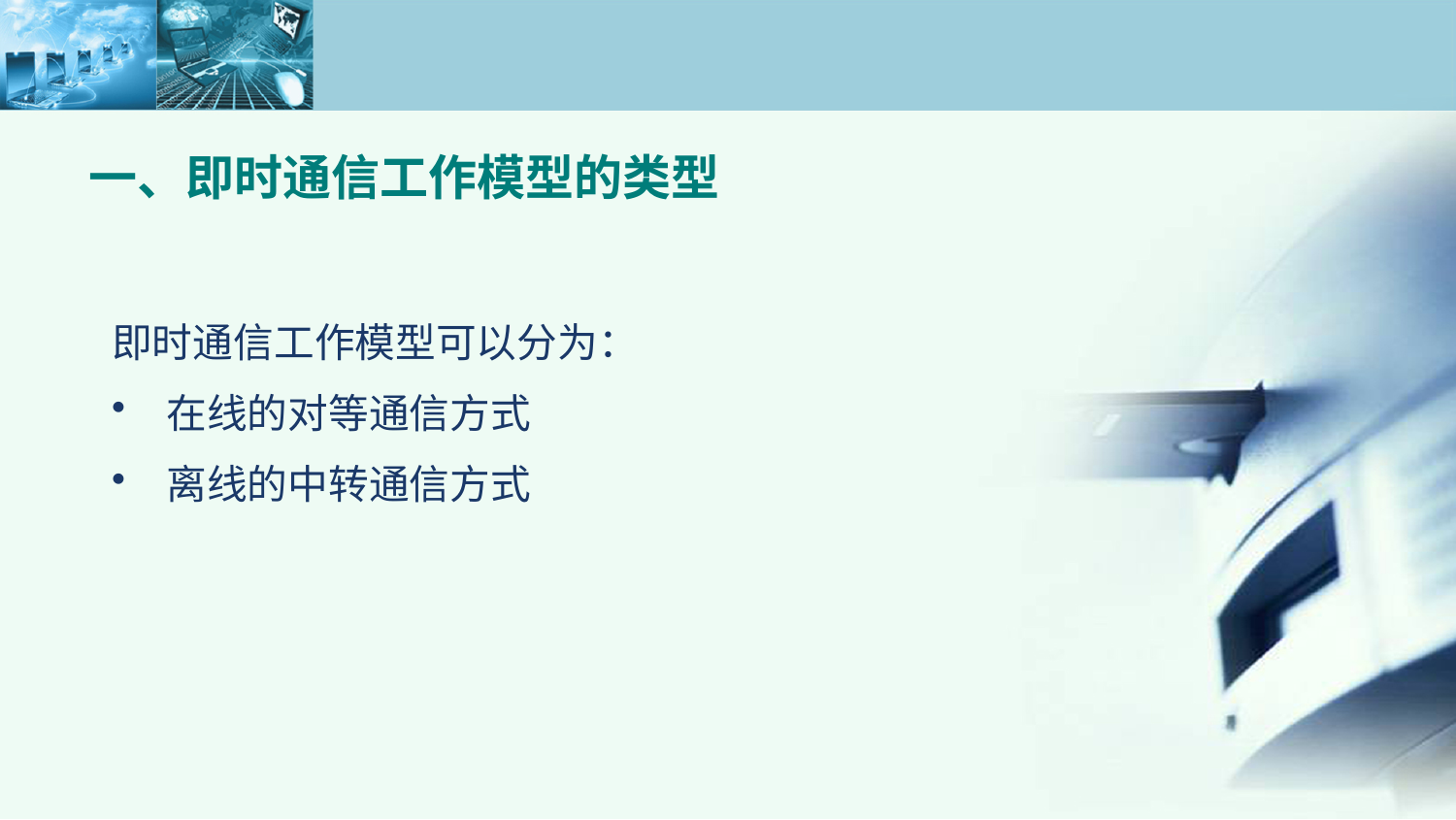

一、即时通信工作模型的类型
即时通信工作模型可以分为：
在线的对等通信方式
离线的中转通信方式